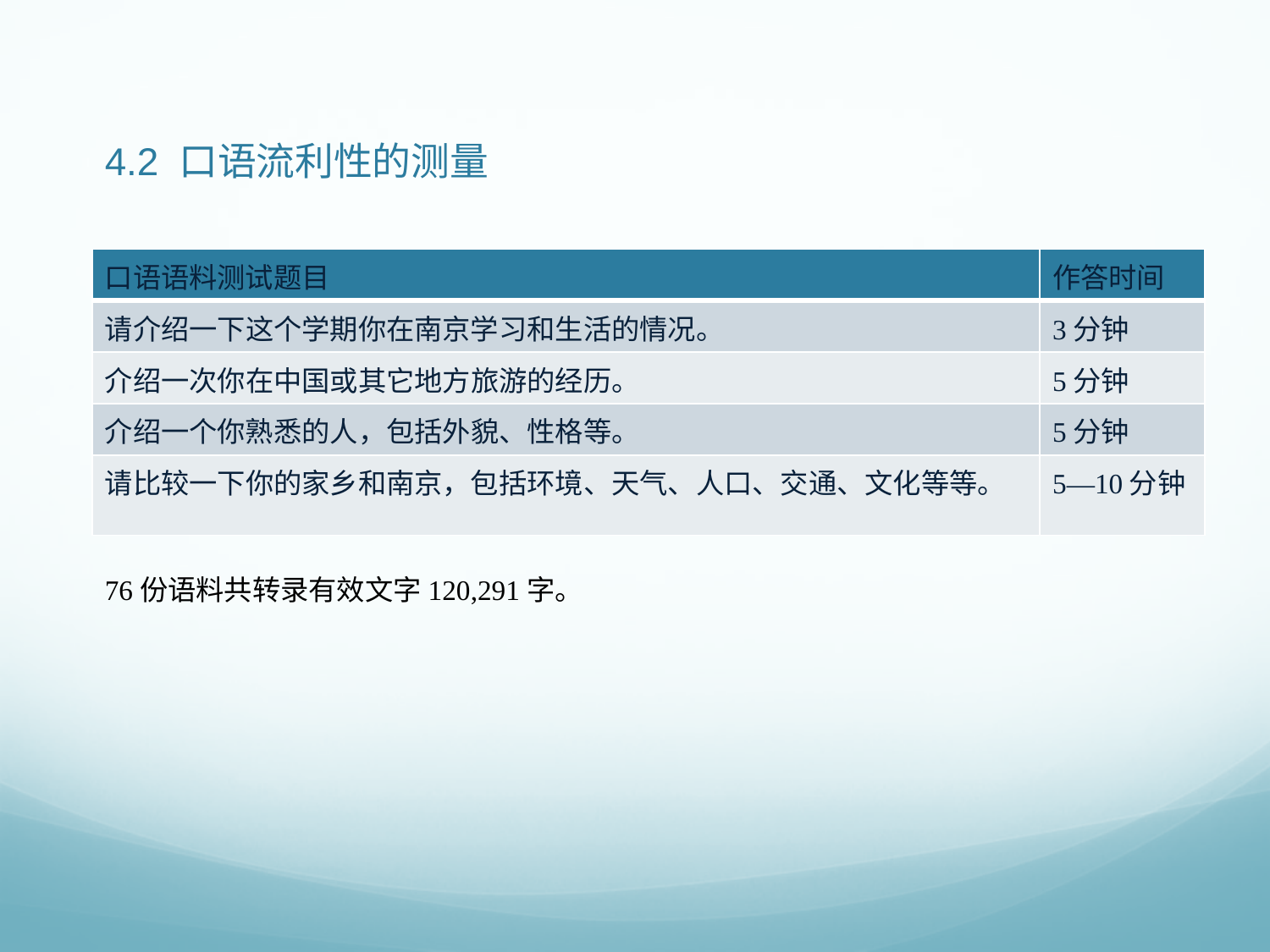

4.2 口语流利性的测量
| 口语语料测试题目 | 作答时间 |
| --- | --- |
| 请介绍一下这个学期你在南京学习和生活的情况。 | 3分钟 |
| 介绍一次你在中国或其它地方旅游的经历。 | 5分钟 |
| 介绍一个你熟悉的人，包括外貌、性格等。 | 5分钟 |
| 请比较一下你的家乡和南京，包括环境、天气、人口、交通、文化等等。 | 5—10分钟 |
76份语料共转录有效文字120,291字。